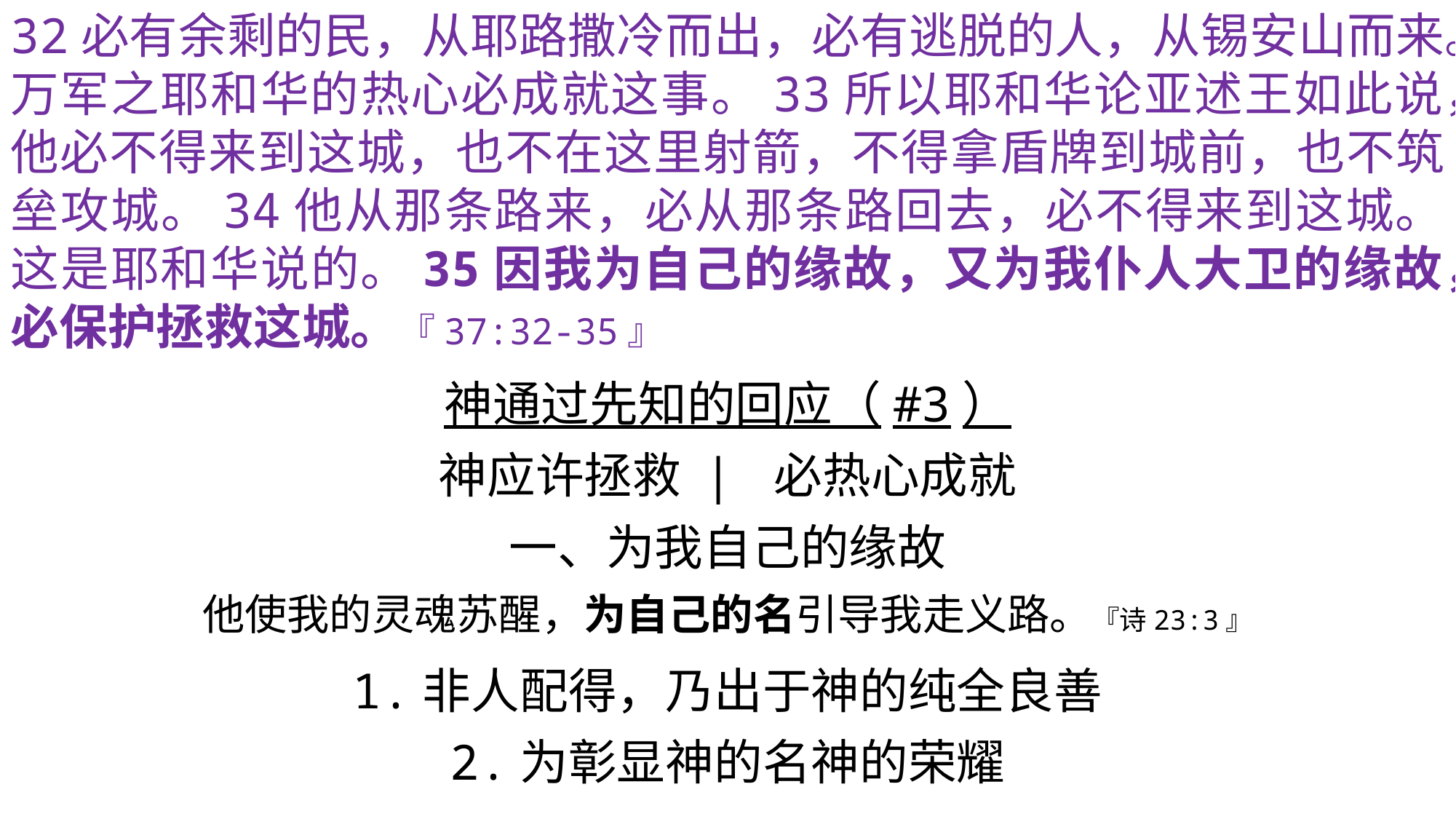

32必有余剩的民，从耶路撒冷而出，必有逃脱的人，从锡安山而来。万军之耶和华的热心必成就这事。33所以耶和华论亚述王如此说，他必不得来到这城，也不在这里射箭，不得拿盾牌到城前，也不筑垒攻城。34他从那条路来，必从那条路回去，必不得来到这城。这是耶和华说的。35因我为自己的缘故，又为我仆人大卫的缘故，必保护拯救这城。『37:32-35』
神通过先知的回应（#3）
神应许拯救 | 必热心成就
一、为我自己的缘故
他使我的灵魂苏醒，为自己的名引导我走义路。『诗23:3』
1.非人配得，乃出于神的纯全良善
2.为彰显神的名神的荣耀